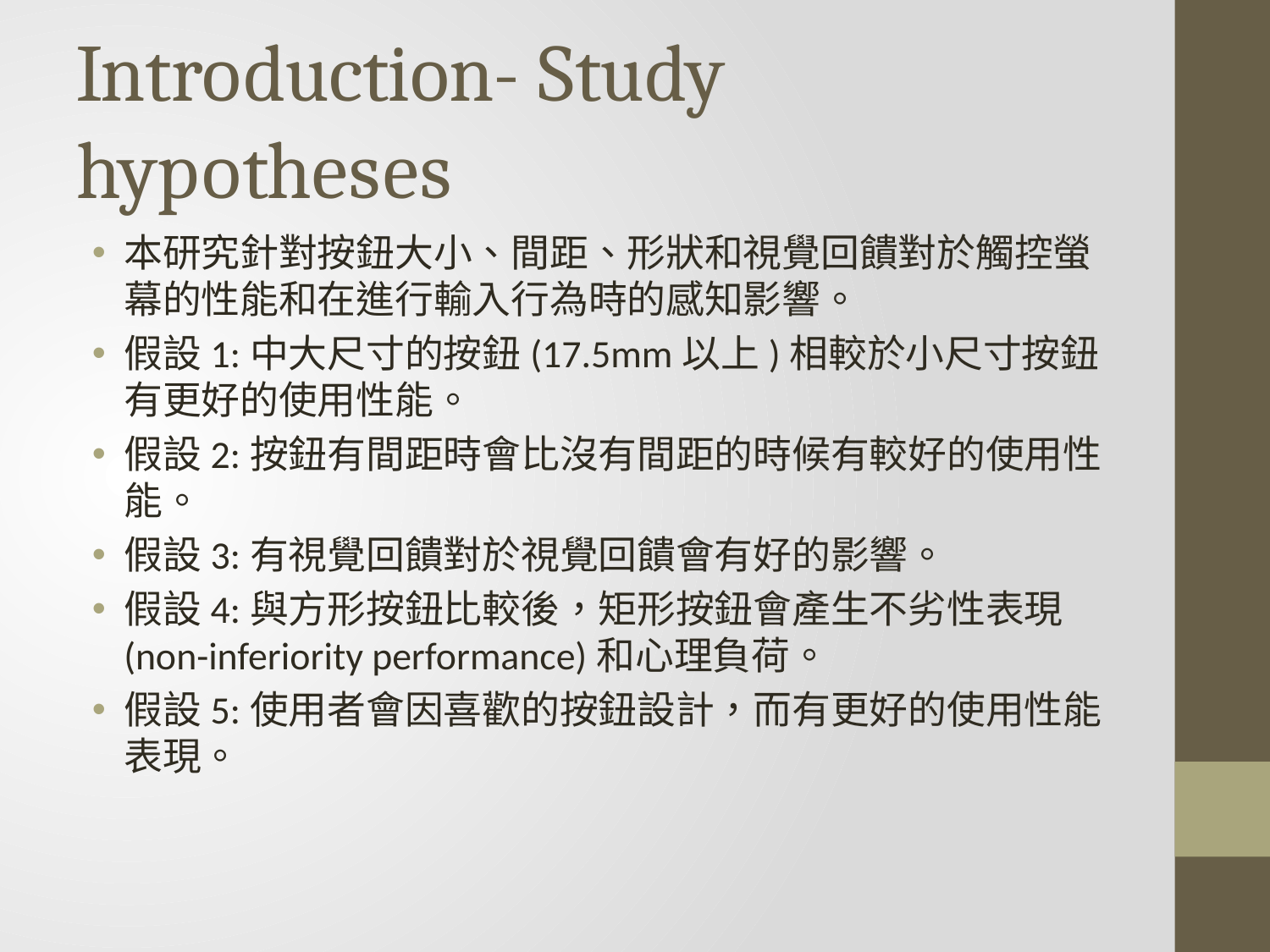

# Introduction- Study hypotheses
本研究針對按鈕大小、間距、形狀和視覺回饋對於觸控螢幕的性能和在進行輸入行為時的感知影響。
假設1:中大尺寸的按鈕(17.5mm以上)相較於小尺寸按鈕有更好的使用性能。
假設2:按鈕有間距時會比沒有間距的時候有較好的使用性能。
假設3:有視覺回饋對於視覺回饋會有好的影響。
假設4:與方形按鈕比較後，矩形按鈕會產生不劣性表現(non-inferiority performance)和心理負荷。
假設5:使用者會因喜歡的按鈕設計，而有更好的使用性能表現。